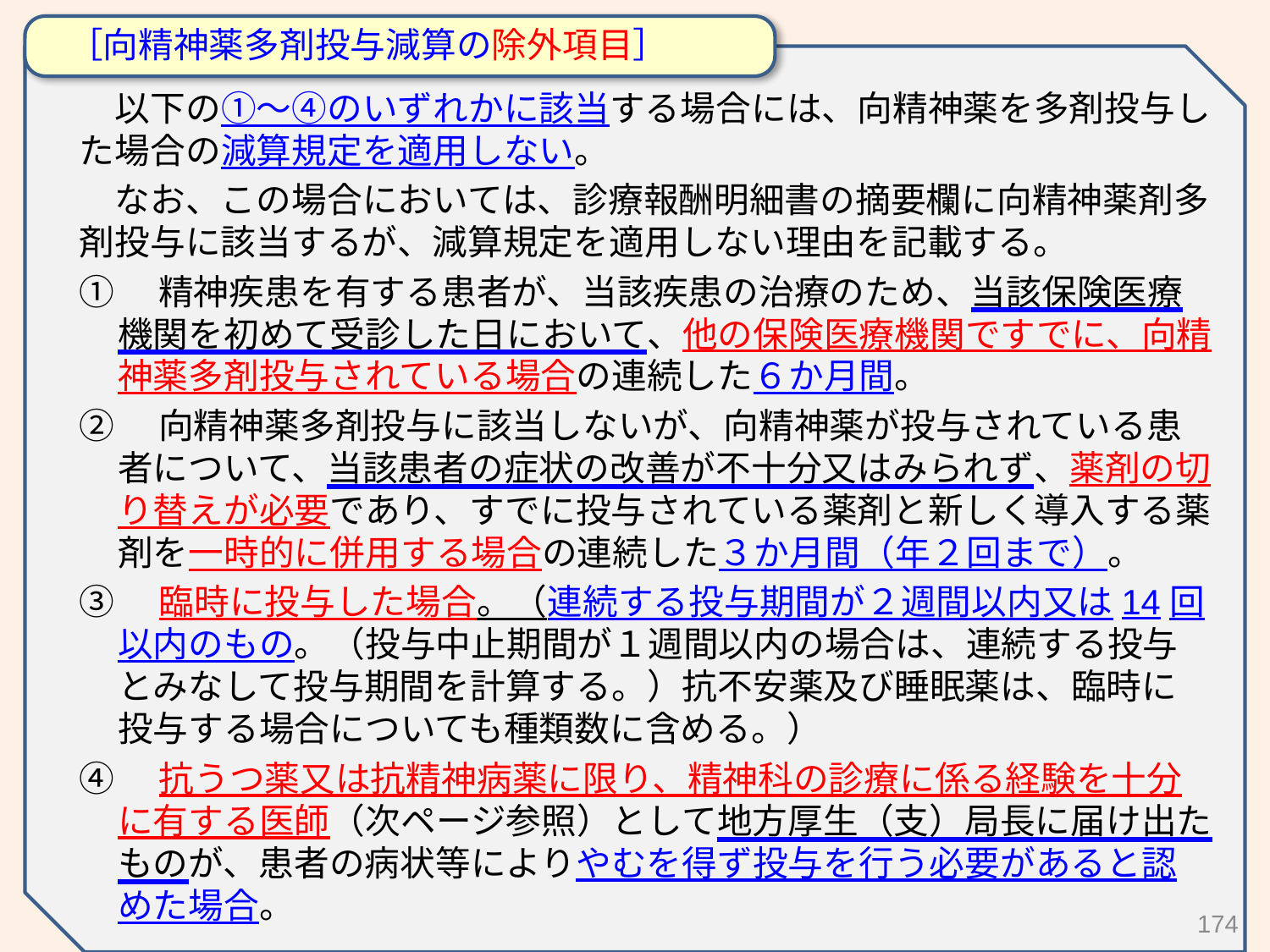

［向精神薬多剤投与減算の除外項目］
　以下の①～④のいずれかに該当する場合には、向精神薬を多剤投与した場合の減算規定を適用しない。
　なお、この場合においては、診療報酬明細書の摘要欄に向精神薬剤多剤投与に該当するが、減算規定を適用しない理由を記載する。
①　精神疾患を有する患者が、当該疾患の治療のため、当該保険医療機関を初めて受診した日において、他の保険医療機関ですでに、向精神薬多剤投与されている場合の連続した６か月間。
②　向精神薬多剤投与に該当しないが、向精神薬が投与されている患者について、当該患者の症状の改善が不十分又はみられず、薬剤の切り替えが必要であり、すでに投与されている薬剤と新しく導入する薬剤を一時的に併用する場合の連続した３か月間（年２回まで）。
③　臨時に投与した場合。（連続する投与期間が２週間以内又は14回以内のもの。（投与中止期間が１週間以内の場合は、連続する投与とみなして投与期間を計算する。）抗不安薬及び睡眠薬は、臨時に投与する場合についても種類数に含める。）
④　抗うつ薬又は抗精神病薬に限り、精神科の診療に係る経験を十分に有する医師（次ページ参照）として地方厚生（支）局長に届け出たものが、患者の病状等によりやむを得ず投与を行う必要があると認めた場合。

174